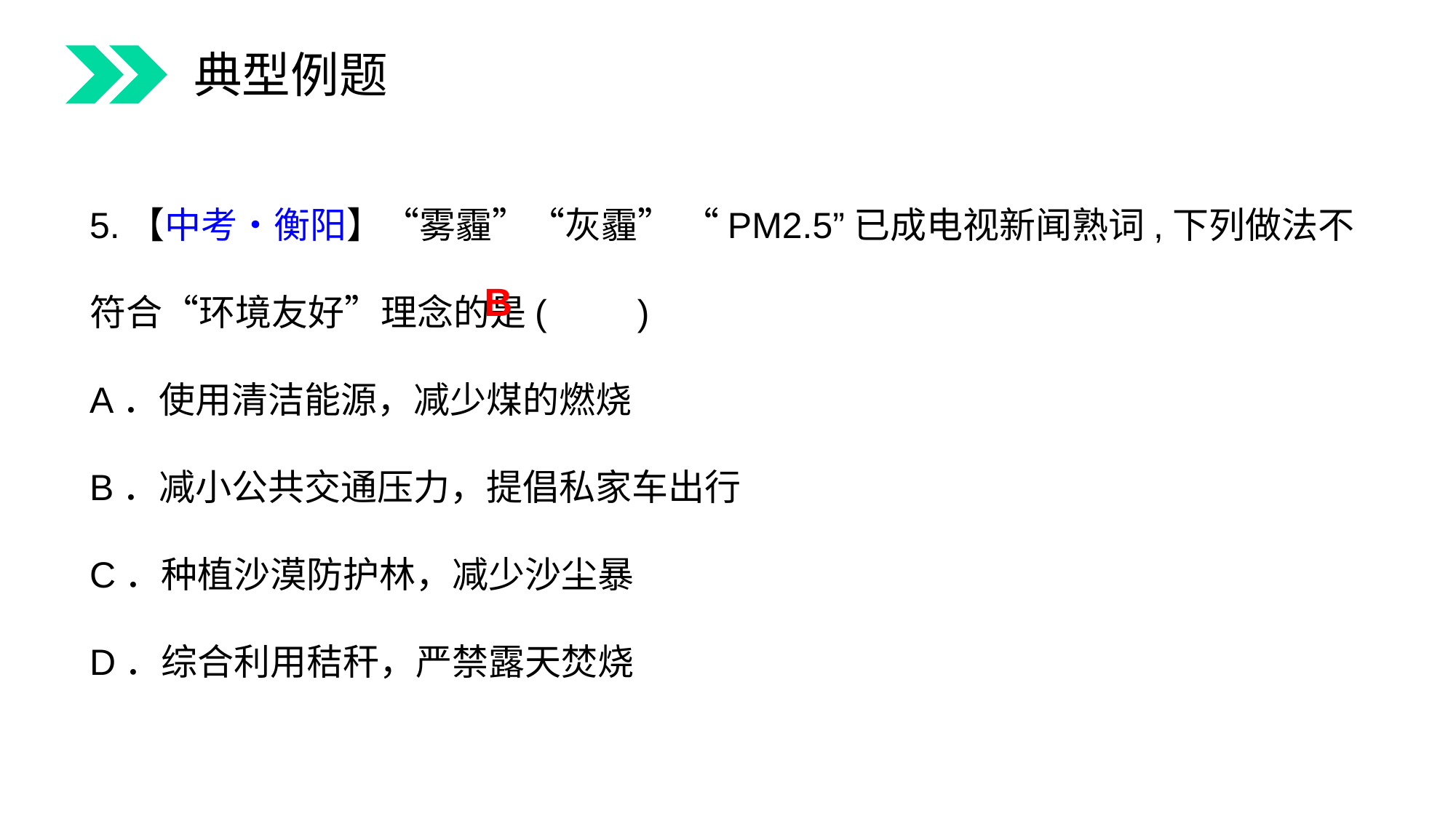

典型例题
5.【中考•衡阳】“雾霾”“灰霾” “PM2.5”已成电视新闻熟词,下列做法不符合“环境友好”理念的是(　　)
A．使用清洁能源，减少煤的燃烧
B．减小公共交通压力，提倡私家车出行
C．种植沙漠防护林，减少沙尘暴
D．综合利用秸秆，严禁露天焚烧
B